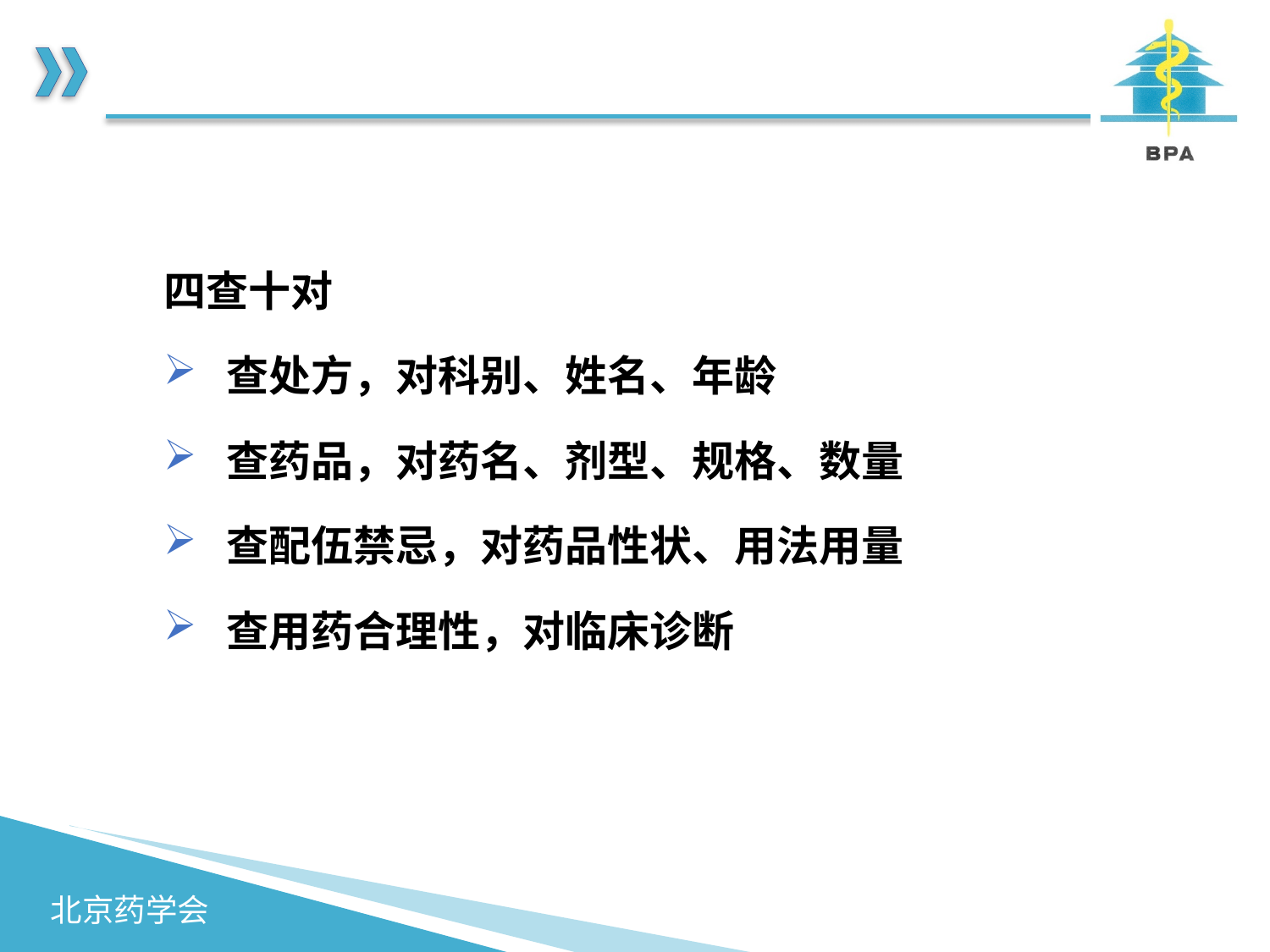

四查十对
  查处方，对科别、姓名、年龄
  查药品，对药名、剂型、规格、数量
  查配伍禁忌，对药品性状、用法用量
  查用药合理性，对临床诊断